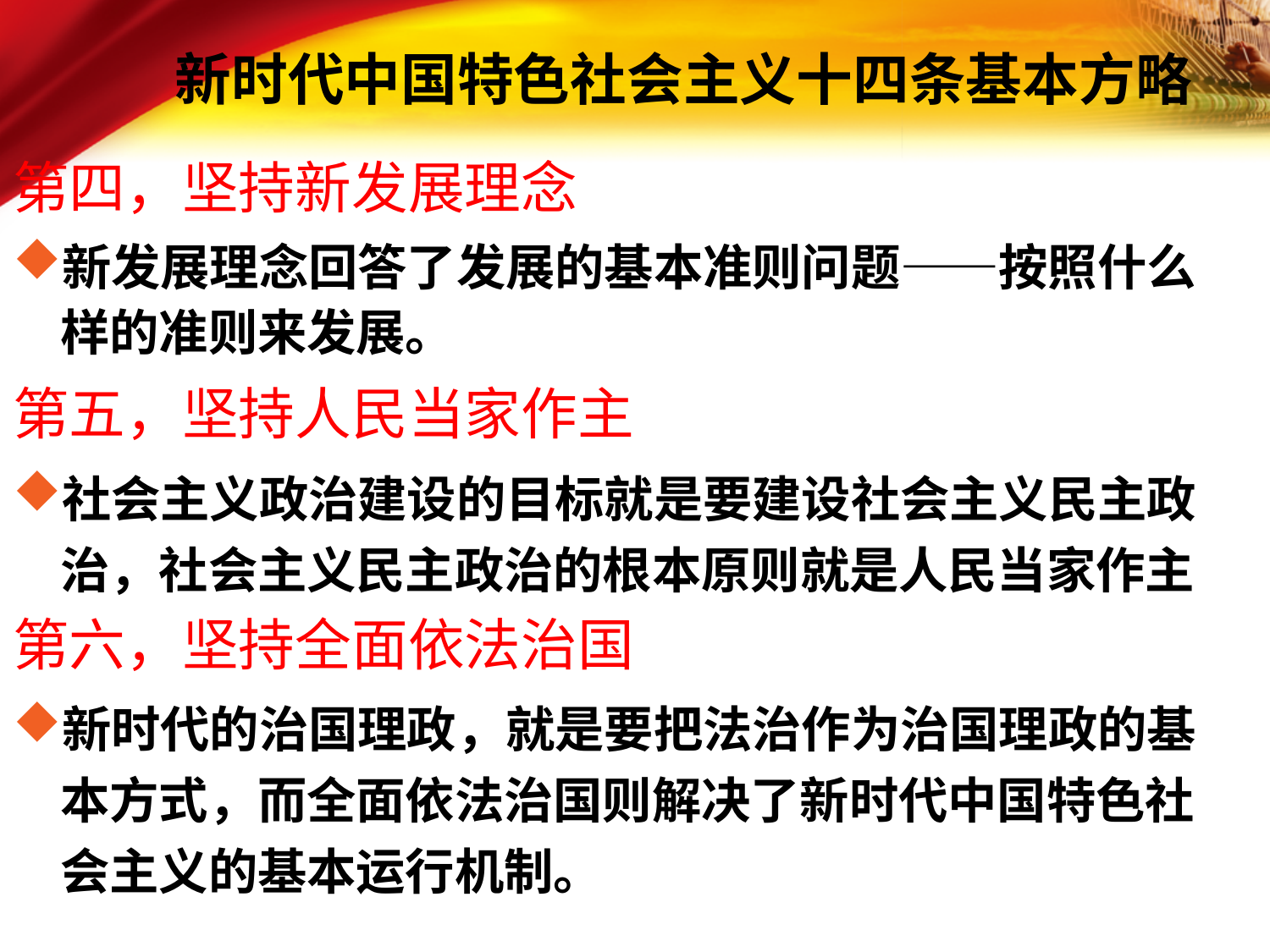

# 新时代中国特色社会主义十四条基本方略
第四，坚持新发展理念
新发展理念回答了发展的基本准则问题——按照什么样的准则来发展。
第五，坚持人民当家作主
社会主义政治建设的目标就是要建设社会主义民主政治，社会主义民主政治的根本原则就是人民当家作主
第六，坚持全面依法治国
新时代的治国理政，就是要把法治作为治国理政的基本方式，而全面依法治国则解决了新时代中国特色社会主义的基本运行机制。